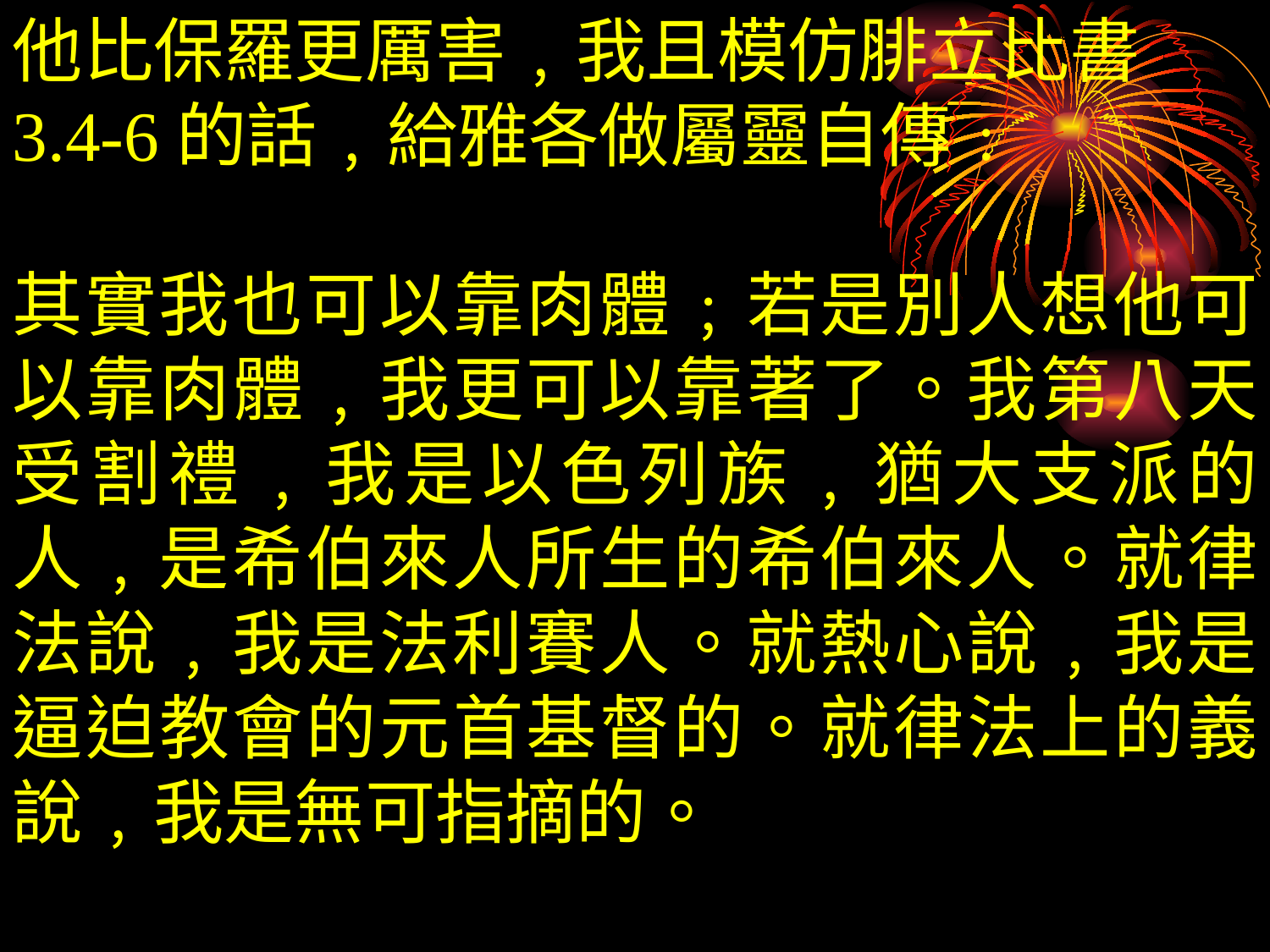

他比保羅更厲害﹐我且模仿腓立比書
3.4-6的話﹐給雅各做屬靈自傳﹕

其實我也可以靠肉體﹔若是別人想他可以靠肉體﹐我更可以靠著了。我第八天受割禮﹐我是以色列族﹐猶大支派的人﹐是希伯來人所生的希伯來人。就律法說﹐我是法利賽人。就熱心說﹐我是逼迫教會的元首基督的。就律法上的義說﹐我是無可指摘的。